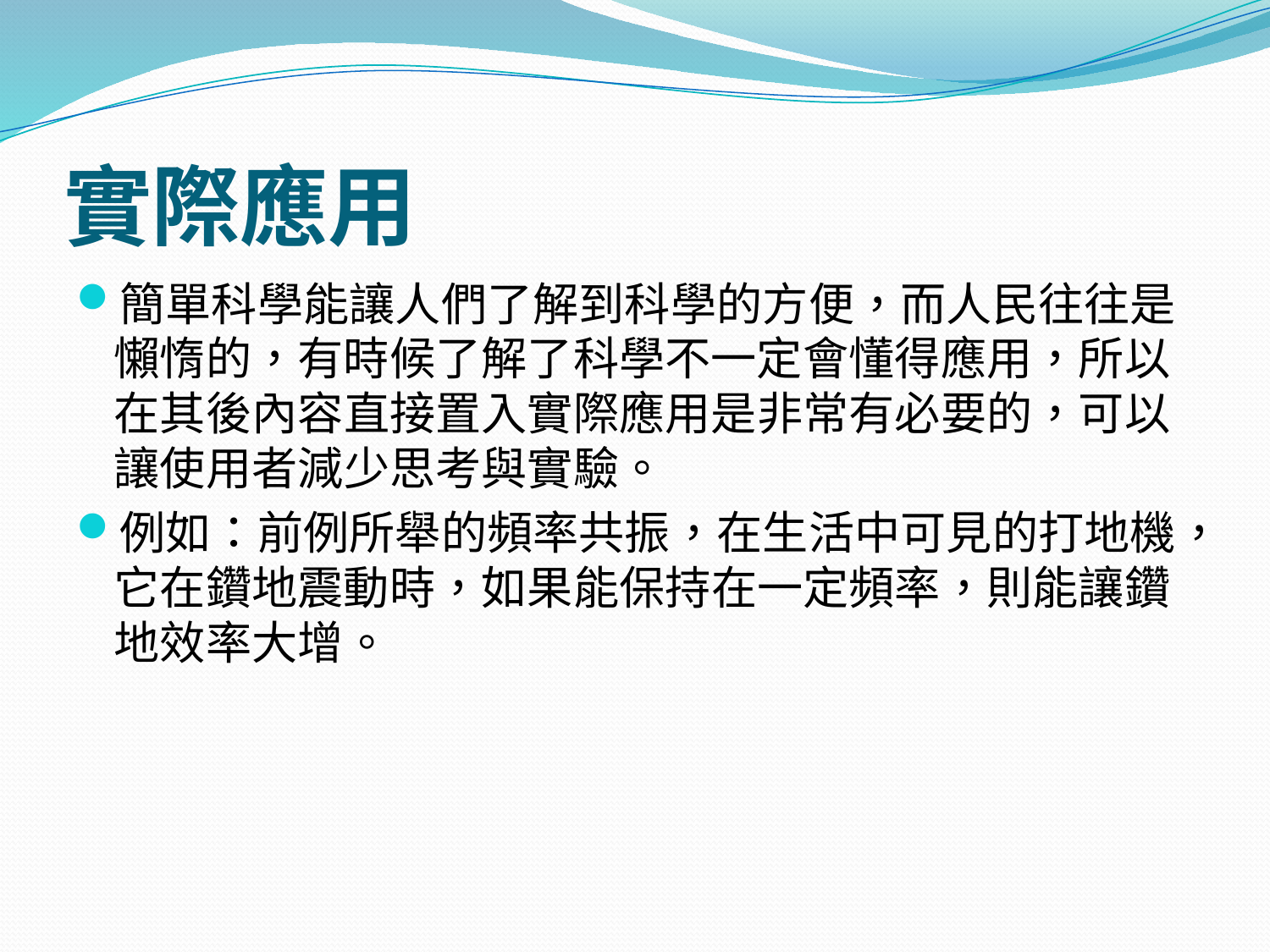

# 實際應用
簡單科學能讓人們了解到科學的方便，而人民往往是懶惰的，有時候了解了科學不一定會懂得應用，所以在其後內容直接置入實際應用是非常有必要的，可以讓使用者減少思考與實驗。
例如：前例所舉的頻率共振，在生活中可見的打地機，它在鑽地震動時，如果能保持在一定頻率，則能讓鑽地效率大增。